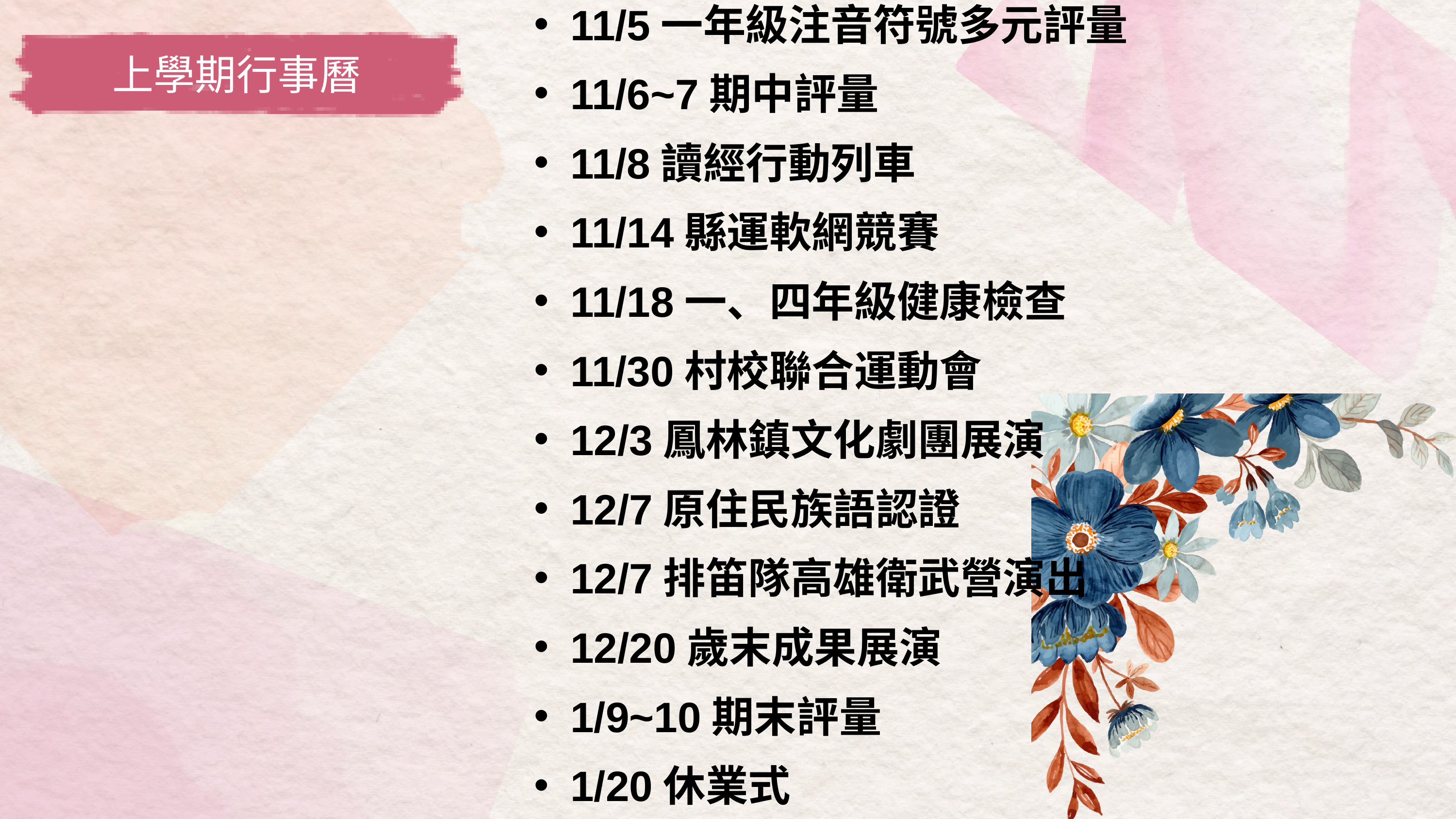

11/5一年級注音符號多元評量
11/6~7期中評量
11/8讀經行動列車
11/14縣運軟網競賽
11/18一、四年級健康檢查
11/30村校聯合運動會
12/3鳳林鎮文化劇團展演
12/7原住民族語認證
12/7排笛隊高雄衛武營演出
12/20歲末成果展演
1/9~10期末評量
1/20休業式

上學期行事曆